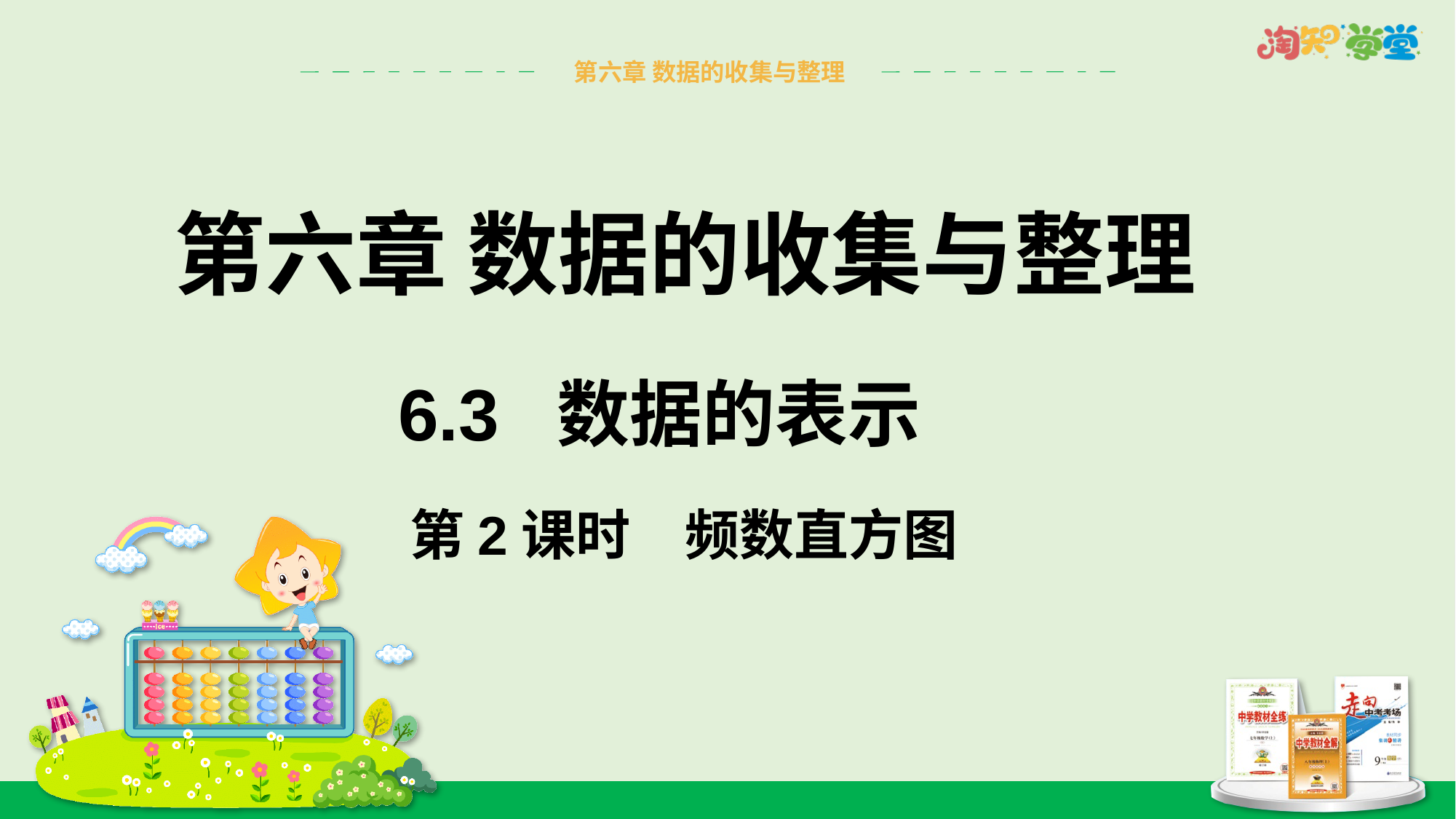

第六章 数据的收集与整理
第六章 数据的收集与整理
6.3  数据的表示
第2课时　频数直方图